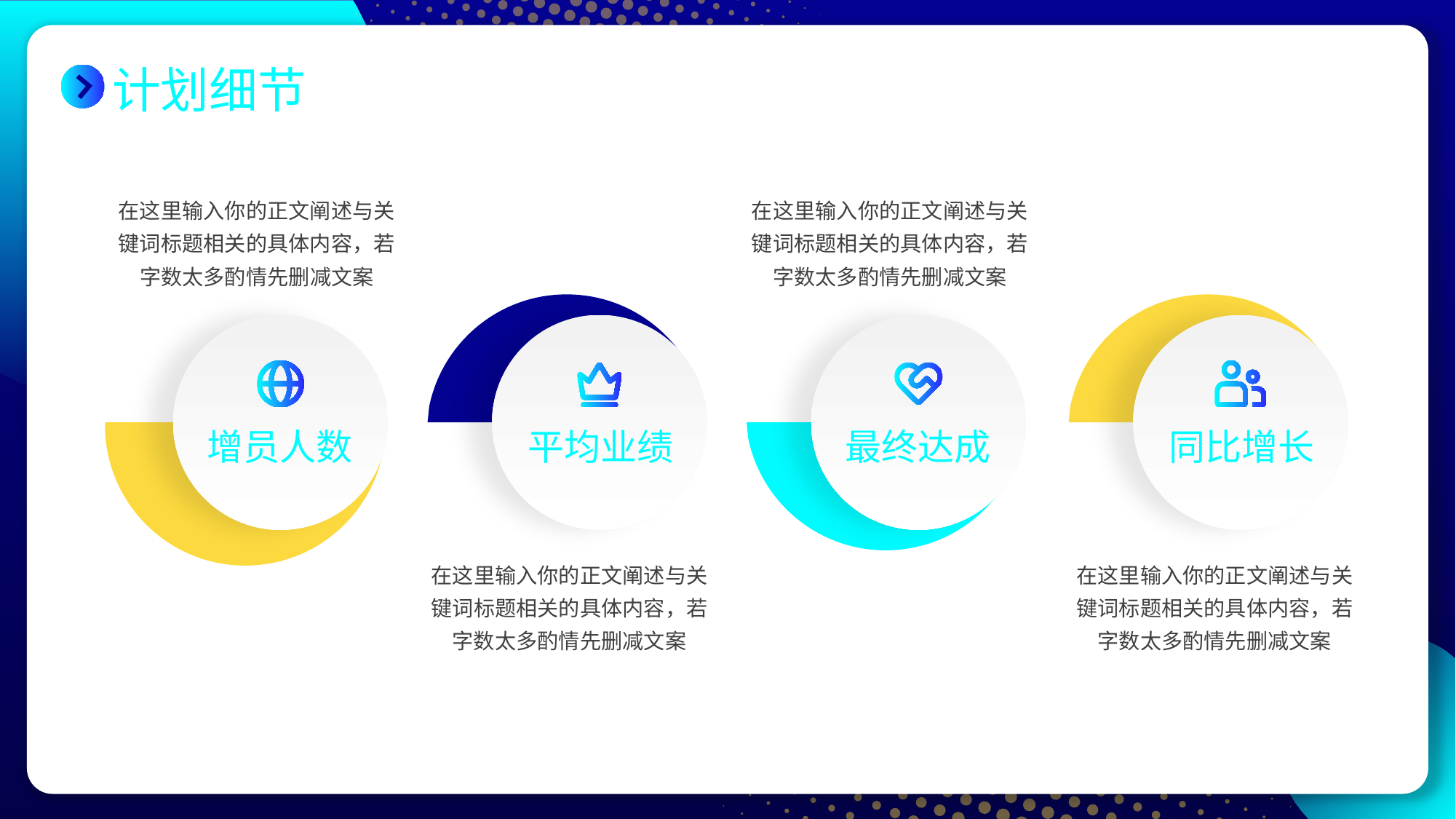

# 计划细节
在这里输入你的正文阐述与关键词标题相关的具体内容，若字数太多酌情先删减文案
在这里输入你的正文阐述与关键词标题相关的具体内容，若字数太多酌情先删减文案

增员人数
平均业绩
最终达成
同比增长

在这里输入你的正文阐述与关键词标题相关的具体内容，若字数太多酌情先删减文案
在这里输入你的正文阐述与关键词标题相关的具体内容，若字数太多酌情先删减文案